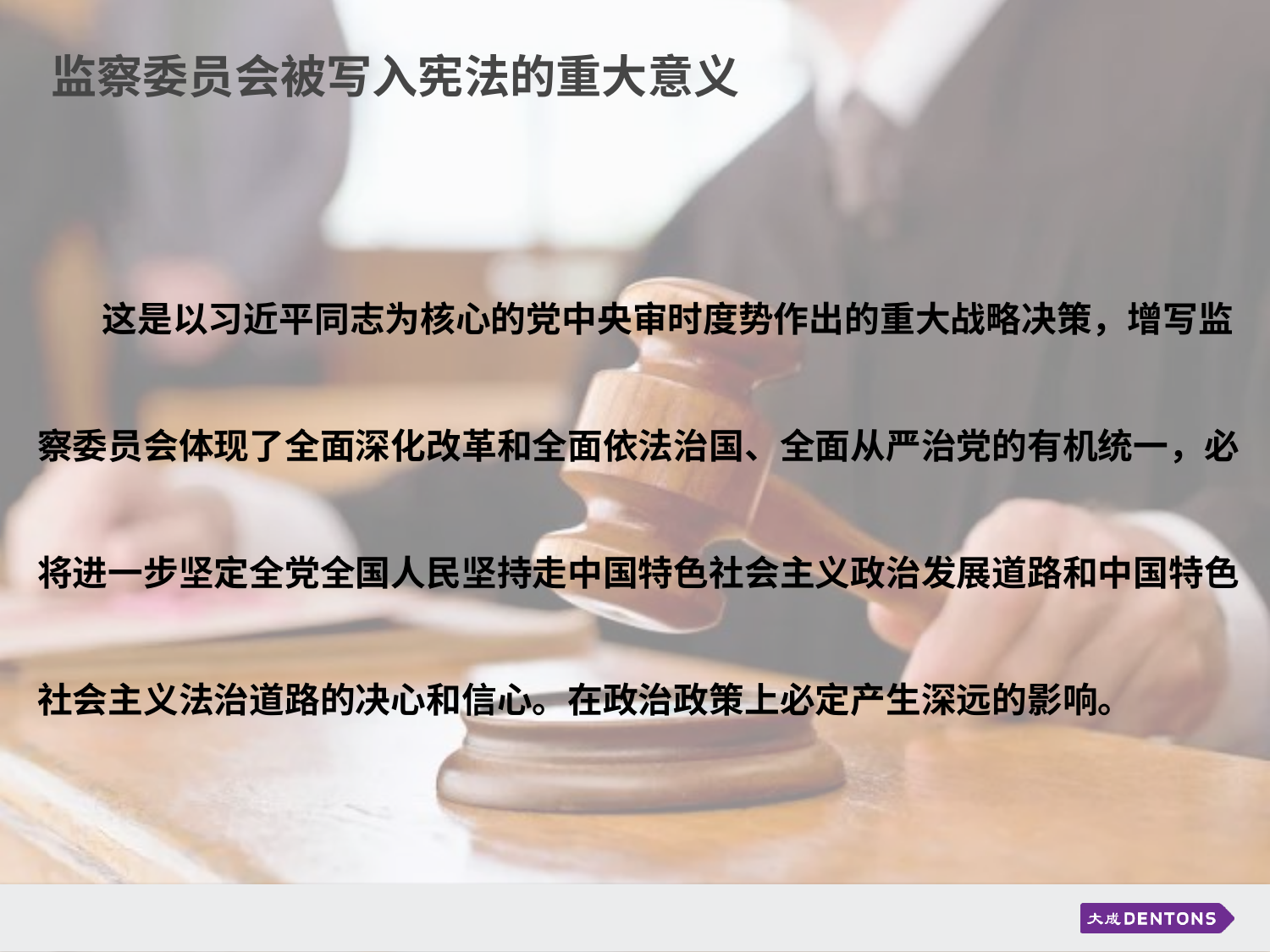

# 监察委员会被写入宪法的重大意义
       这是以习近平同志为核心的党中央审时度势作出的重大战略决策，增写监察委员会体现了全面深化改革和全面依法治国、全面从严治党的有机统一，必将进一步坚定全党全国人民坚持走中国特色社会主义政治发展道路和中国特色社会主义法治道路的决心和信心。在政治政策上必定产生深远的影响。